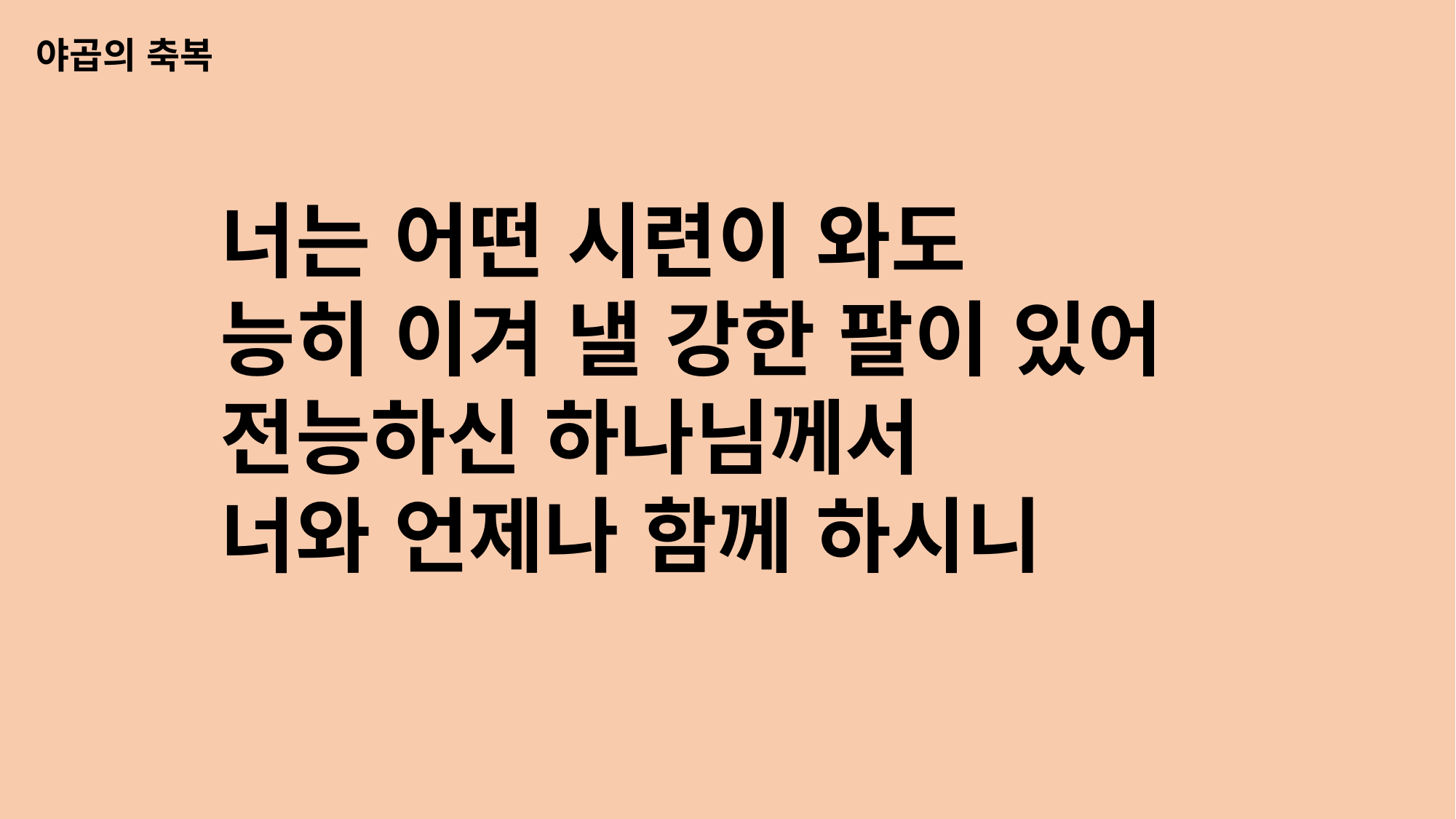

야곱의 축복
너는 어떤 시련이 와도
능히 이겨 낼 강한 팔이 있어
전능하신 하나님께서
너와 언제나 함께 하시니